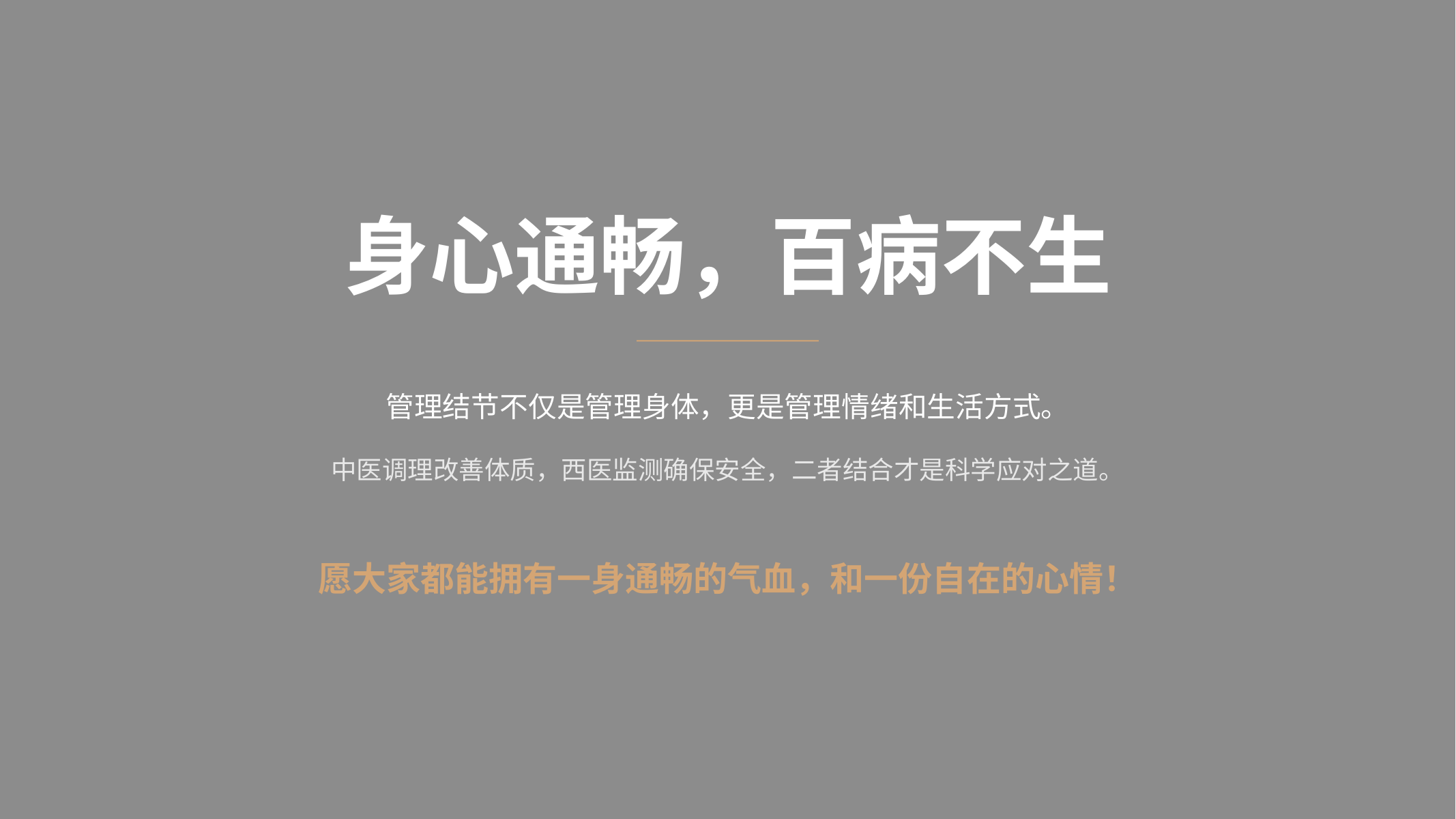

身心通畅，百病不生

管理结节不仅是管理身体，更是管理情绪和生活方式。
中医调理改善体质，西医监测确保安全，二者结合才是科学应对之道。
愿大家都能拥有一身通畅的气血，和一份自在的心情！